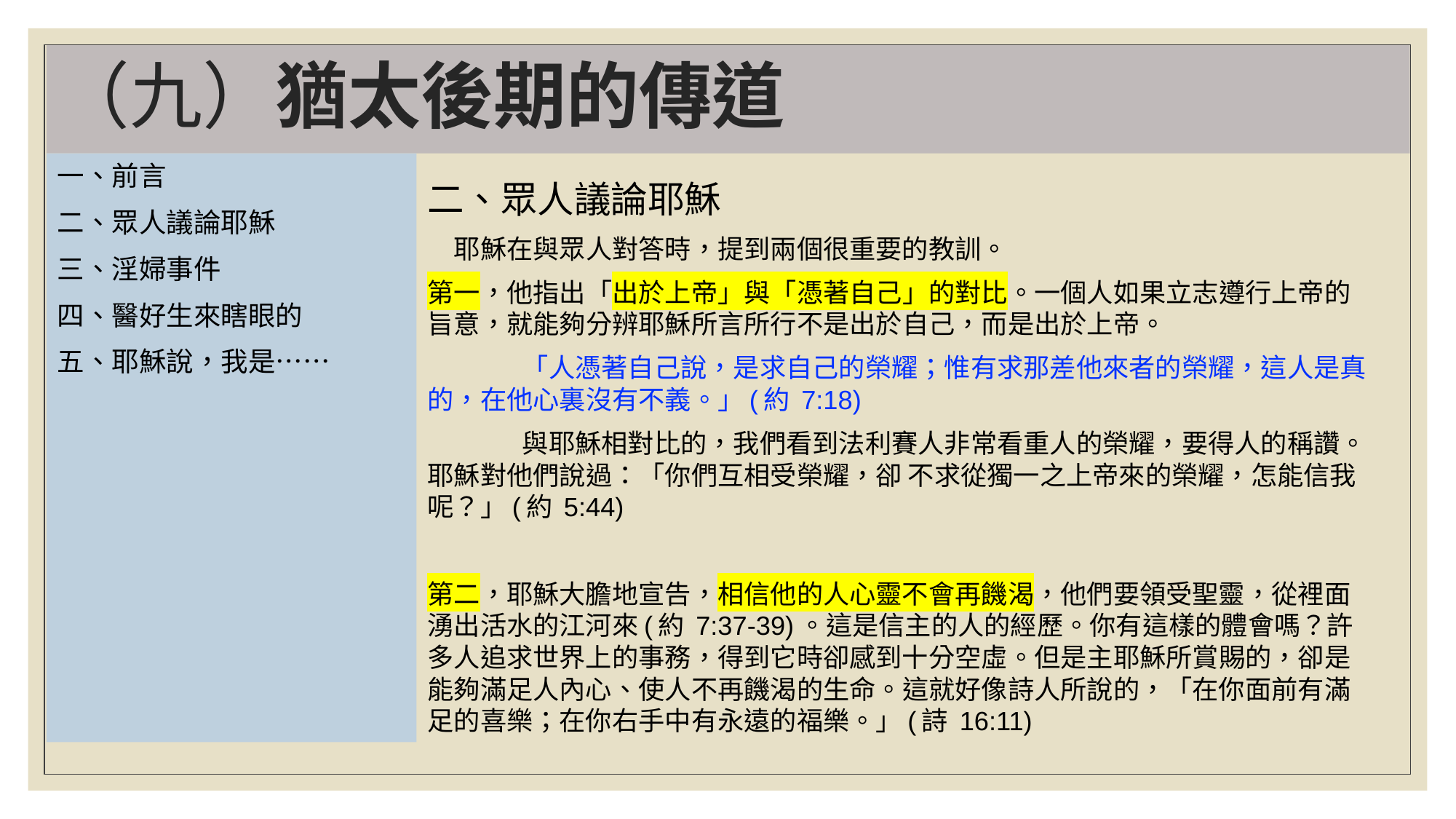

# （九）猶太後期的傳道
一、前言
二、眾人議論耶穌
三、淫婦事件
四、醫好生來瞎眼的
五、耶穌說，我是……

二、眾人議論耶穌
　耶穌在與眾人對答時，提到兩個很重要的教訓。
第一，他指出「出於上帝」與「憑著自己」的對比。一個人如果立志遵行上帝的旨意，就能夠分辨耶穌所言所行不是出於自己，而是出於上帝。
	「人憑著自己說，是求自己的榮耀；惟有求那差他來者的榮耀，這人是真的，在他心裏沒有不義。」(約 7:18)
	與耶穌相對比的，我們看到法利賽人非常看重人的榮耀，要得人的稱讚。耶穌對他們說過：「你們互相受榮耀，卻 不求從獨一之上帝來的榮耀，怎能信我呢？」(約 5:44)

第二，耶穌大膽地宣告，相信他的人心靈不會再饑渴，他們要領受聖靈，從裡面湧出活水的江河來(約 7:37-39)。這是信主的人的經歷。你有這樣的體會嗎？許多人追求世界上的事務，得到它時卻感到十分空虛。但是主耶穌所賞賜的，卻是能夠滿足人內心、使人不再饑渴的生命。這就好像詩人所說的，「在你面前有滿足的喜樂；在你右手中有永遠的福樂。」(詩 16:11)